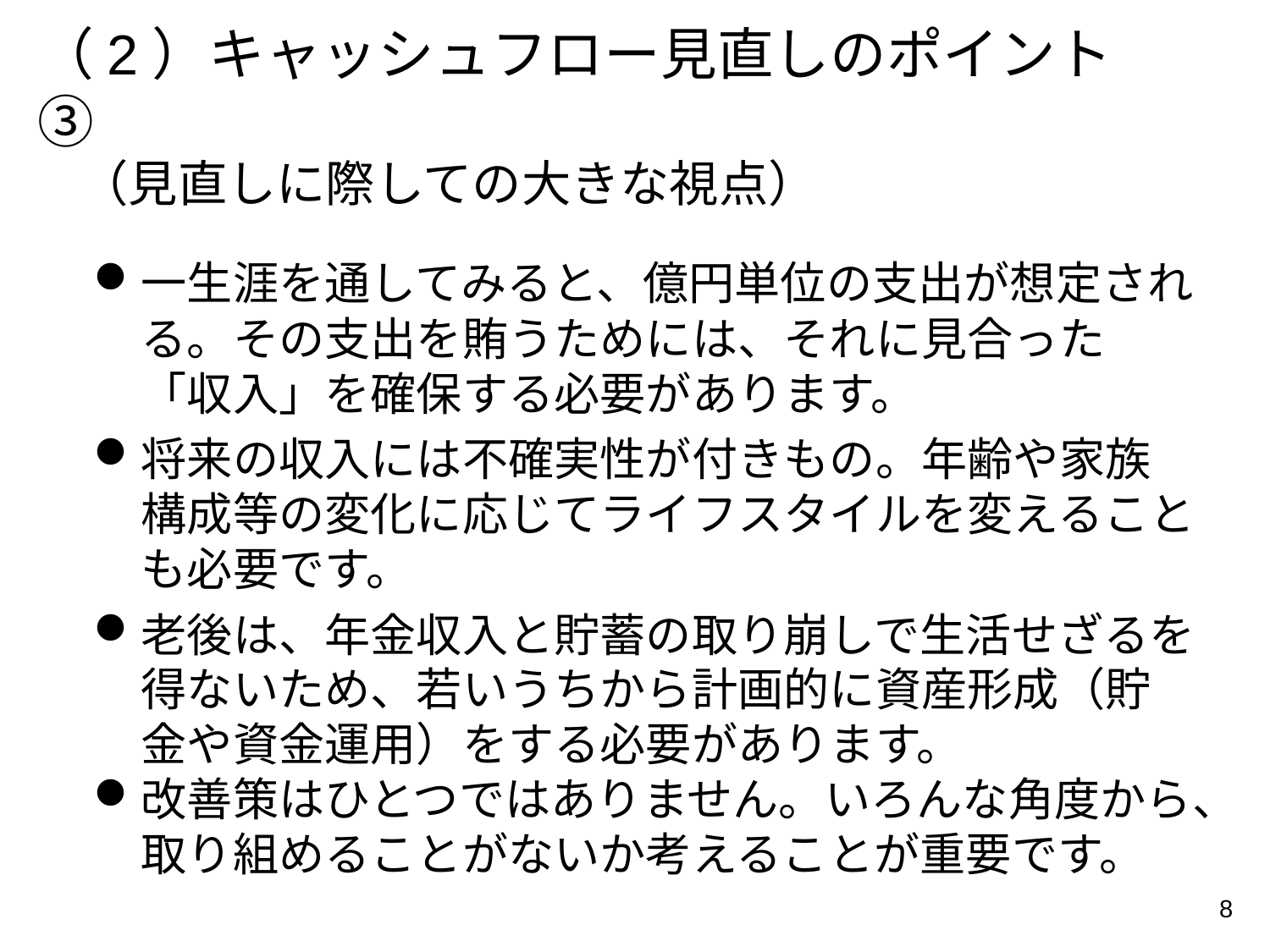

（2）キャッシュフロー見直しのポイント③
# （見直しに際しての大きな視点）
一生涯を通してみると、億円単位の支出が想定される。その支出を賄うためには、それに見合った「収入」を確保する必要があります。
将来の収入には不確実性が付きもの。年齢や家族構成等の変化に応じてライフスタイルを変えることも必要です。
老後は、年金収入と貯蓄の取り崩しで生活せざるを得ないため、若いうちから計画的に資産形成（貯金や資金運用）をする必要があります。
改善策はひとつではありません。いろんな角度から、取り組めることがないか考えることが重要です。
8